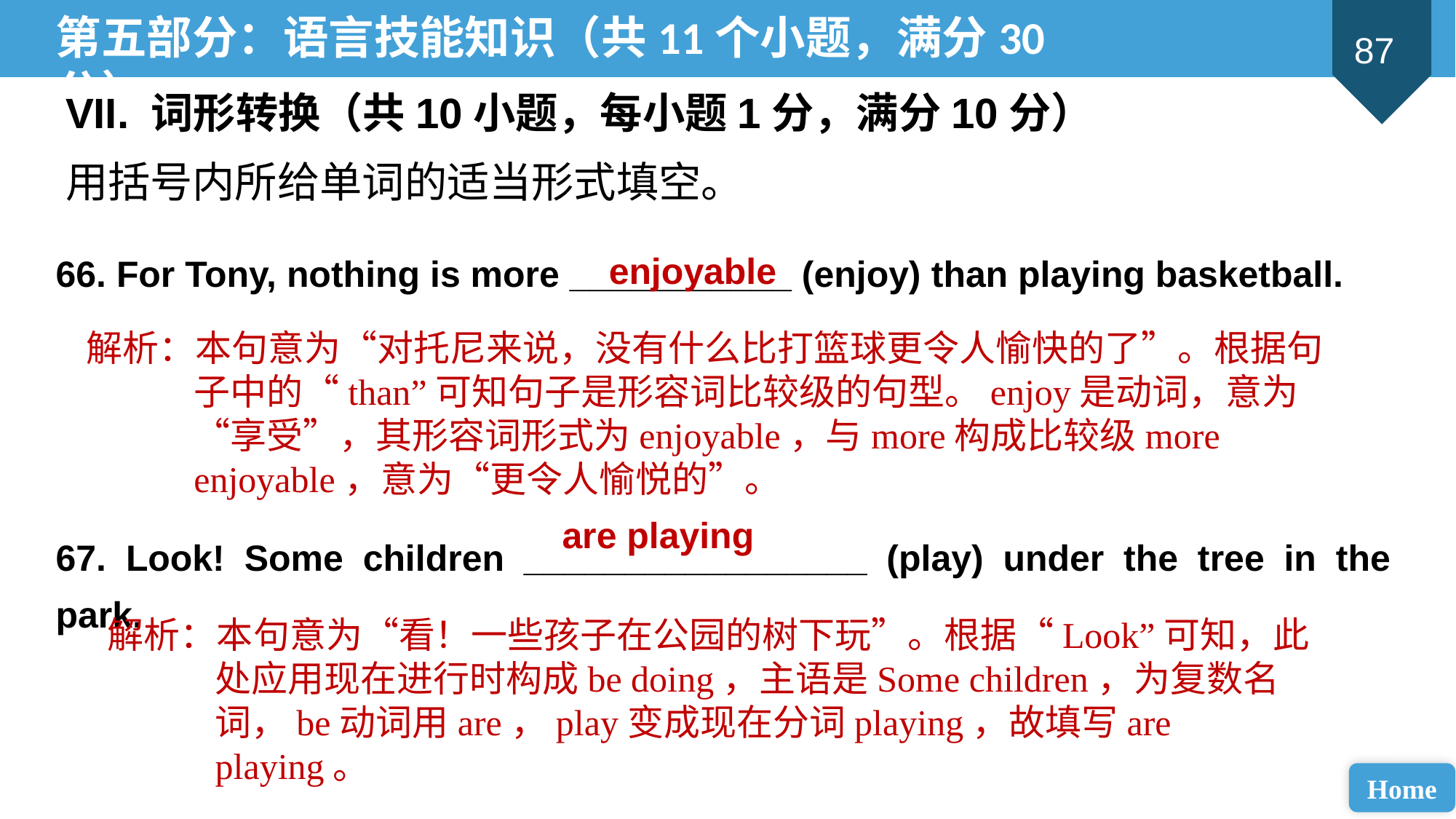

第五部分：语言技能知识（共11个小题，满分30分）
VII. 词形转换（共10小题，每小题1分，满分10分）
用括号内所给单词的适当形式填空。
66. For Tony, nothing is more ___________ (enjoy) than playing basketball.

67. Look! Some children _________________ (play) under the tree in the park.
enjoyable
解析：本句意为“对托尼来说，没有什么比打篮球更令人愉快的了”。根据句子中的“than”可知句子是形容词比较级的句型。enjoy是动词，意为“享受”，其形容词形式为enjoyable，与more构成比较级more enjoyable，意为“更令人愉悦的”。
are playing
解析：本句意为“看！一些孩子在公园的树下玩”。根据“Look”可知，此处应用现在进行时构成be doing，主语是Some children，为复数名词，be动词用are，play变成现在分词playing，故填写are playing。